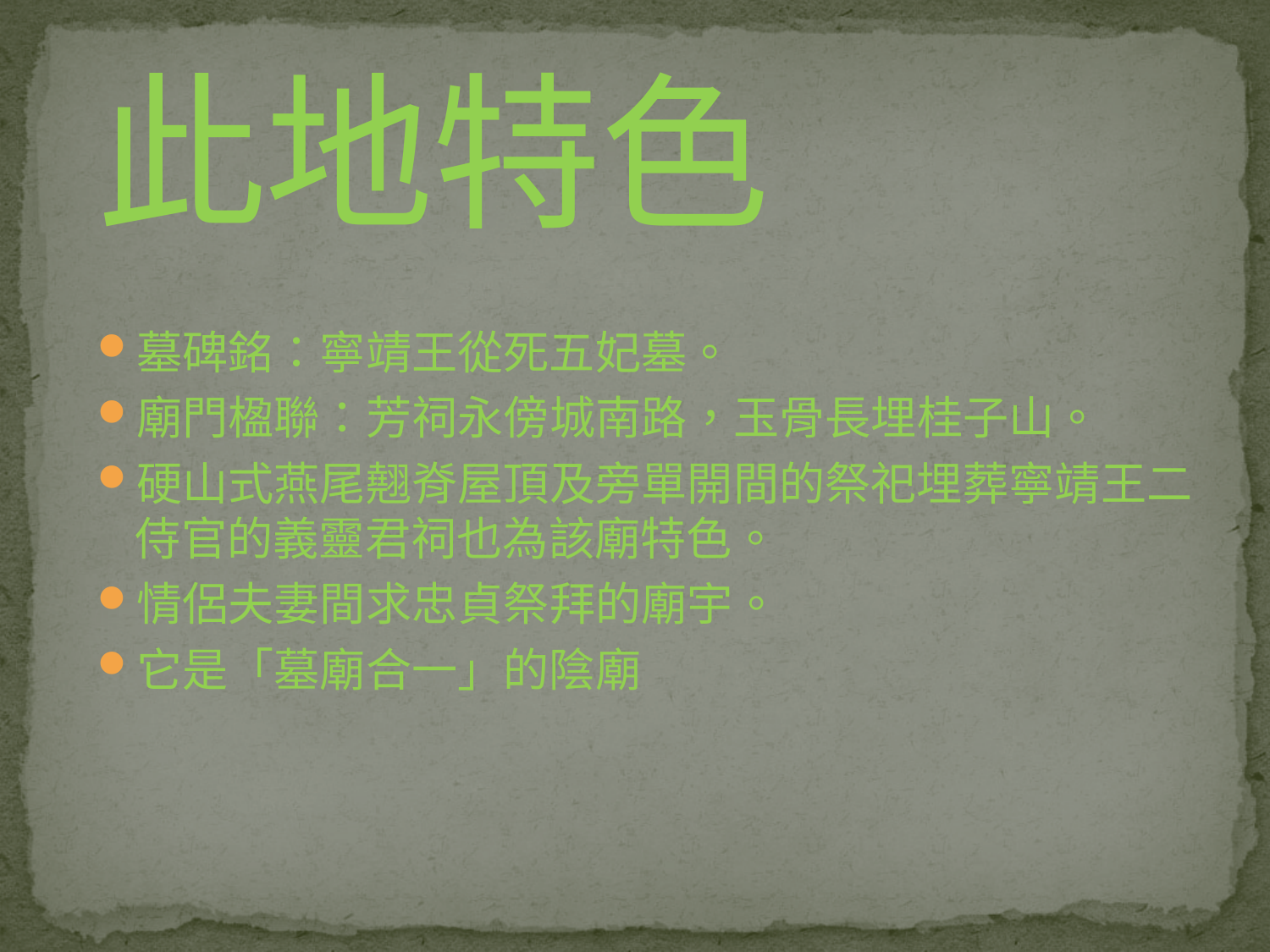

# 此地特色
墓碑銘：寧靖王從死五妃墓。
廟門楹聯：芳祠永傍城南路，玉骨長埋桂子山。
硬山式燕尾翹脊屋頂及旁單開間的祭祀埋葬寧靖王二侍官的義靈君祠也為該廟特色。
情侶夫妻間求忠貞祭拜的廟宇。
它是「墓廟合一」的陰廟